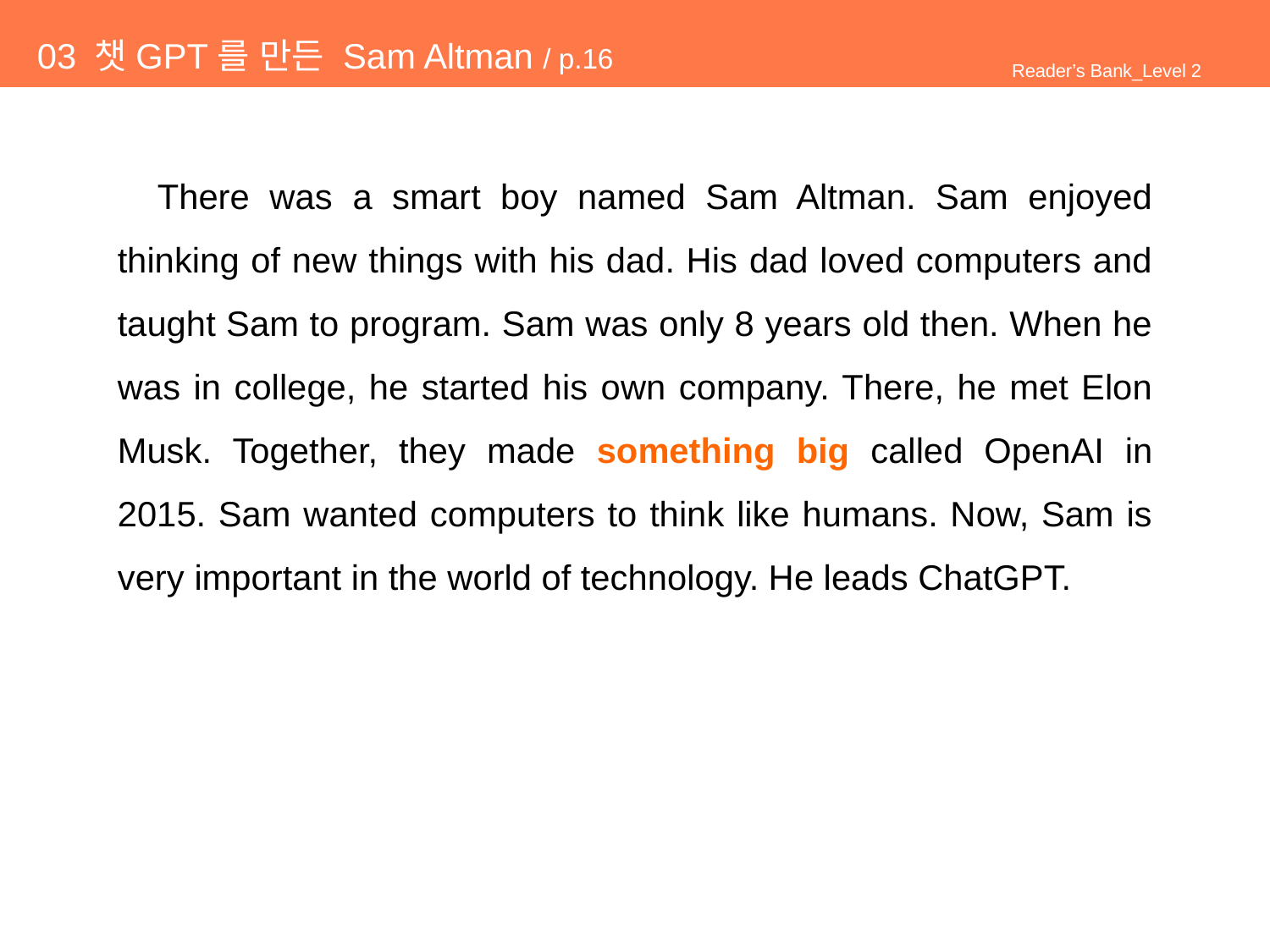

# 03 챗GPT를 만든 Sam Altman / p.16
Reader’s Bank_Level 2

  There was a smart boy named Sam Altman. Sam enjoyed thinking of new things with his dad. His dad loved computers and taught Sam to program. Sam was only 8 years old then. When he was in college, he started his own company. There, he met Elon Musk. Together, they made something big called OpenAI in 2015. Sam wanted computers to think like humans. Now, Sam is very important in the world of technology. He leads ChatGPT.